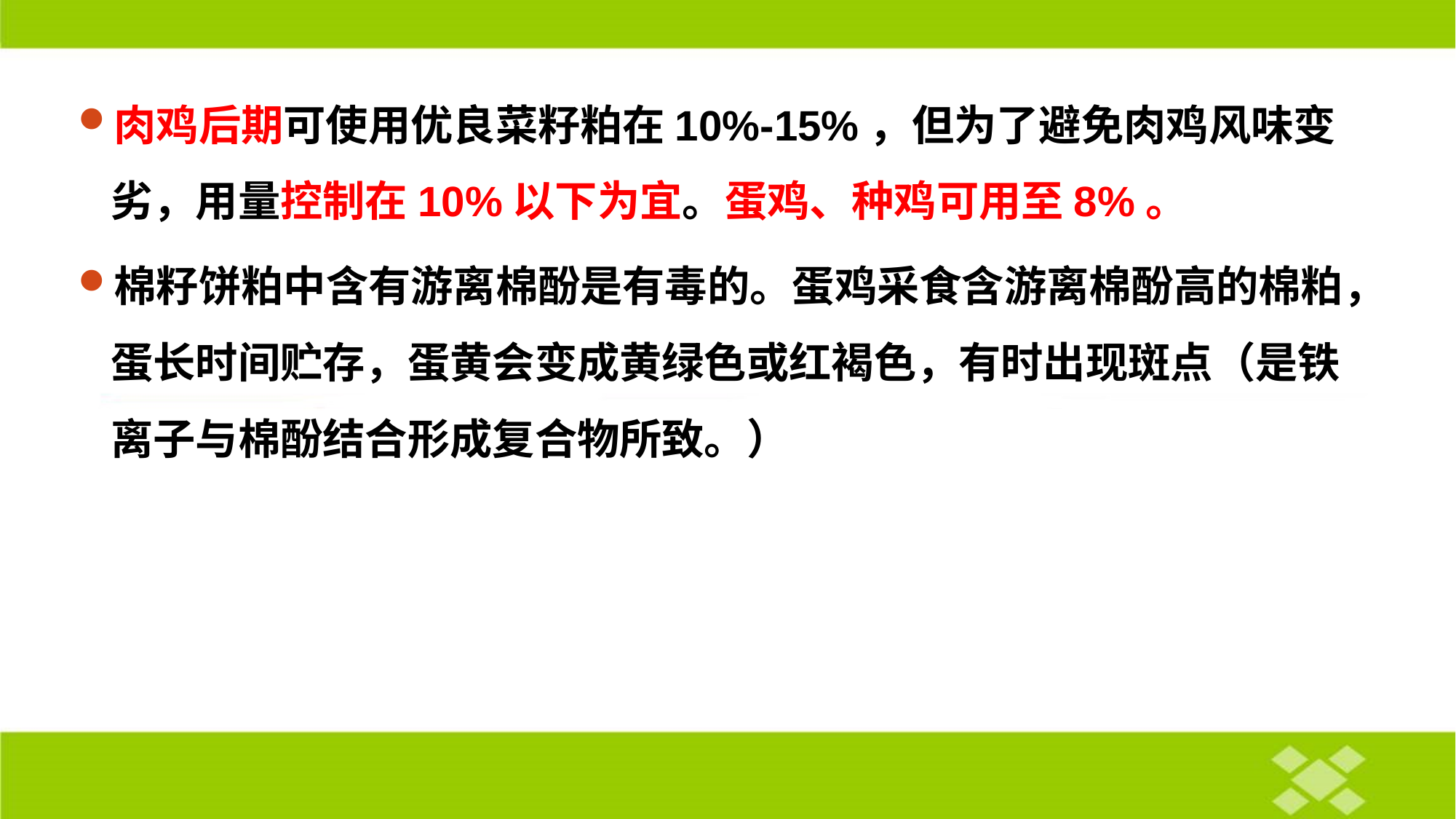

肉鸡后期可使用优良菜籽粕在10%-15%，但为了避免肉鸡风味变劣，用量控制在10%以下为宜。蛋鸡、种鸡可用至8%。
棉籽饼粕中含有游离棉酚是有毒的。蛋鸡采食含游离棉酚高的棉粕，蛋长时间贮存，蛋黄会变成黄绿色或红褐色，有时出现斑点（是铁离子与棉酚结合形成复合物所致。）